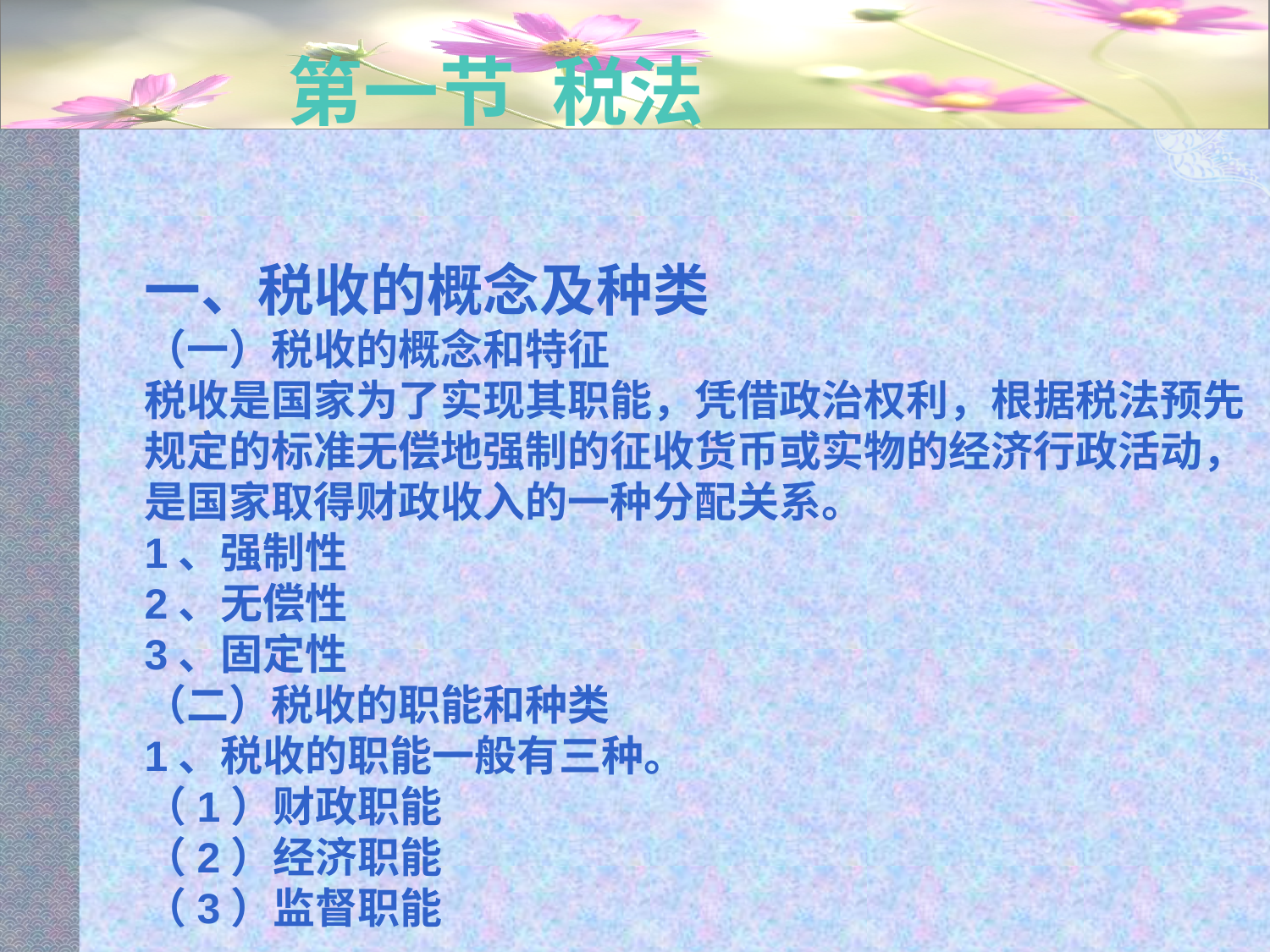

# 第一节  税法

一、税收的概念及种类
（一）税收的概念和特征
税收是国家为了实现其职能，凭借政治权利，根据税法预先规定的标准无偿地强制的征收货币或实物的经济行政活动，是国家取得财政收入的一种分配关系。
1、强制性
2、无偿性
3、固定性
（二）税收的职能和种类
1、税收的职能一般有三种。
（1）财政职能
（2）经济职能
（3）监督职能